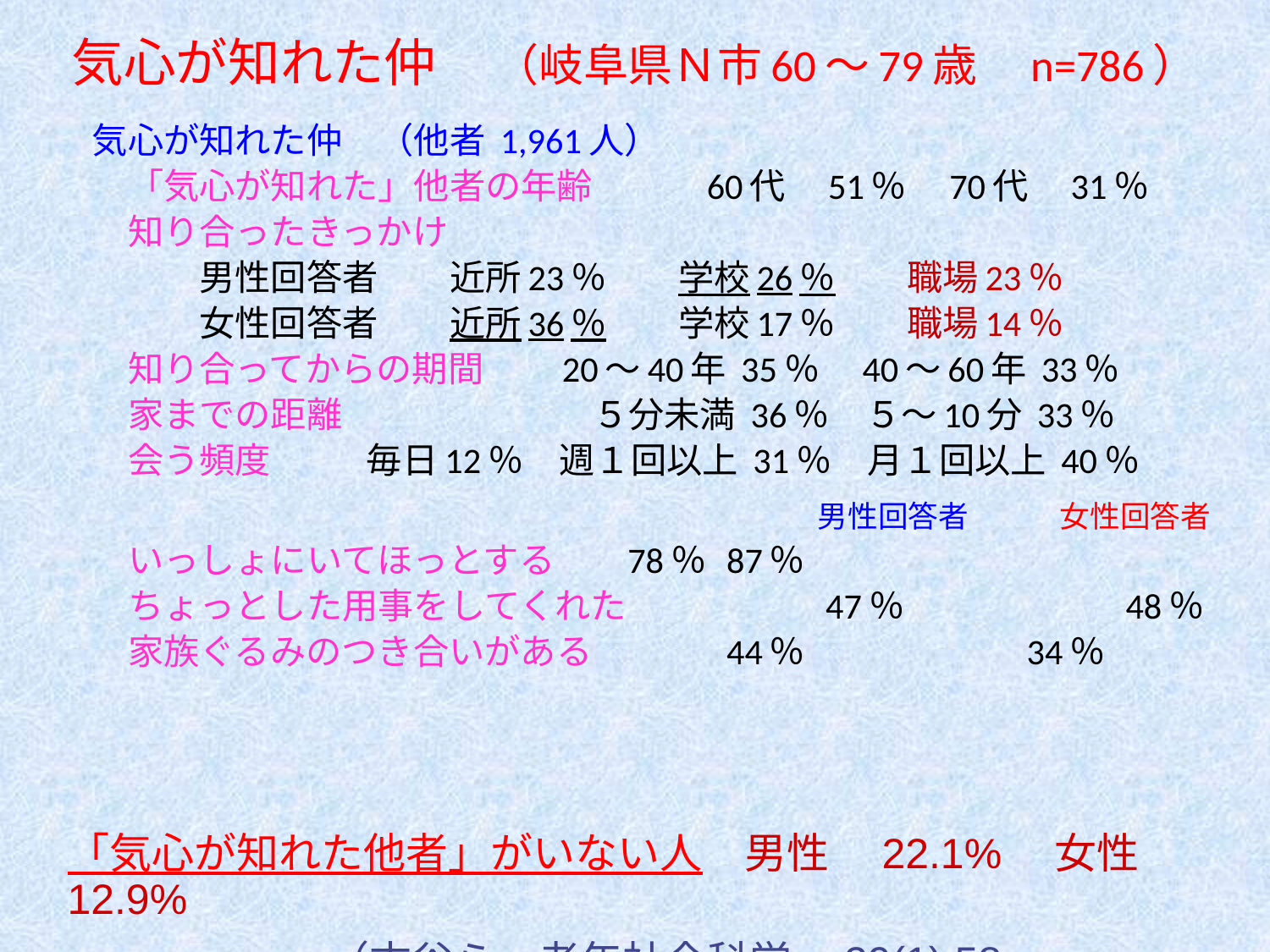

# 気心が知れた仲　（岐阜県Ｎ市60～79歳　n=786）
気心が知れた仲　（他者 1,961人）
　「気心が知れた」他者の年齢　　　60代　51％　70代　31％
　知り合ったきっかけ
　　　男性回答者　　近所23％　　学校26％　　職場23％
　　　女性回答者　　近所36％　　学校17％　　職場14％
　知り合ってからの期間　　20～40年 35％　40～60年 33％
　家までの距離　　　　　　　５分未満 36％　５～10分 33％
　会う頻度　   　毎日12％　週１回以上 31％　月１回以上 40％
　　　　　　　　　　　　　　　　　　　　　    男性回答者　　　女性回答者
　いっしょにいてほっとする　　	78％		87％
　ちょっとした用事をしてくれた　　　	47％　　　　　　48％
　家族ぐるみのつき合いがある　　　	44％　　　　　　34％
「気心が知れた他者」がいない人　男性　22.1%　女性12.9%
   　　　　　 （古谷ら，老年社会科学　29(1) 58-64，2007）